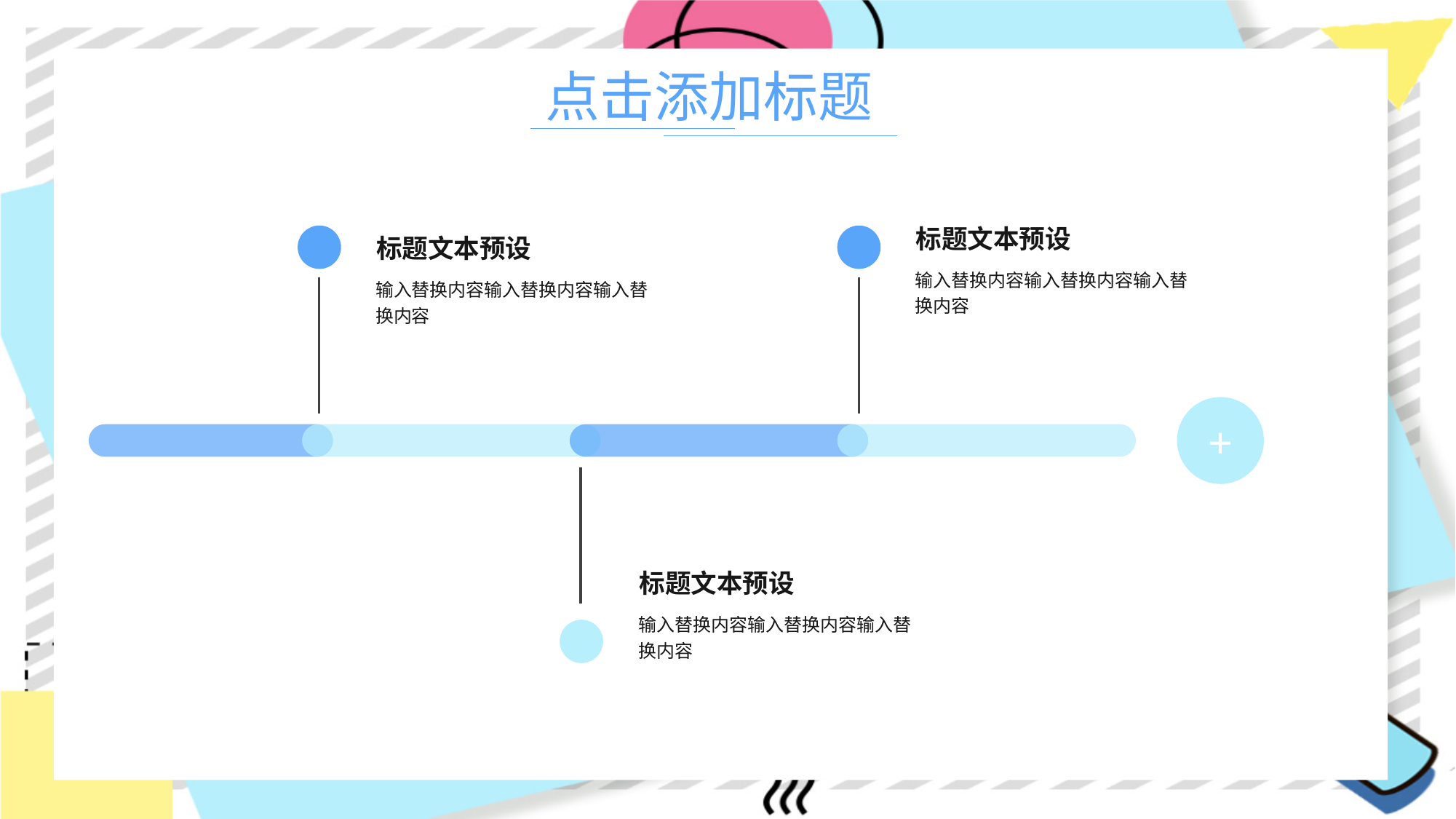

点击添加标题
标题文本预设

标题文本预设
输入替换内容输入替换内容输入替换内容
输入替换内容输入替换内容输入替换内容
+

标题文本预设
输入替换内容输入替换内容输入替换内容